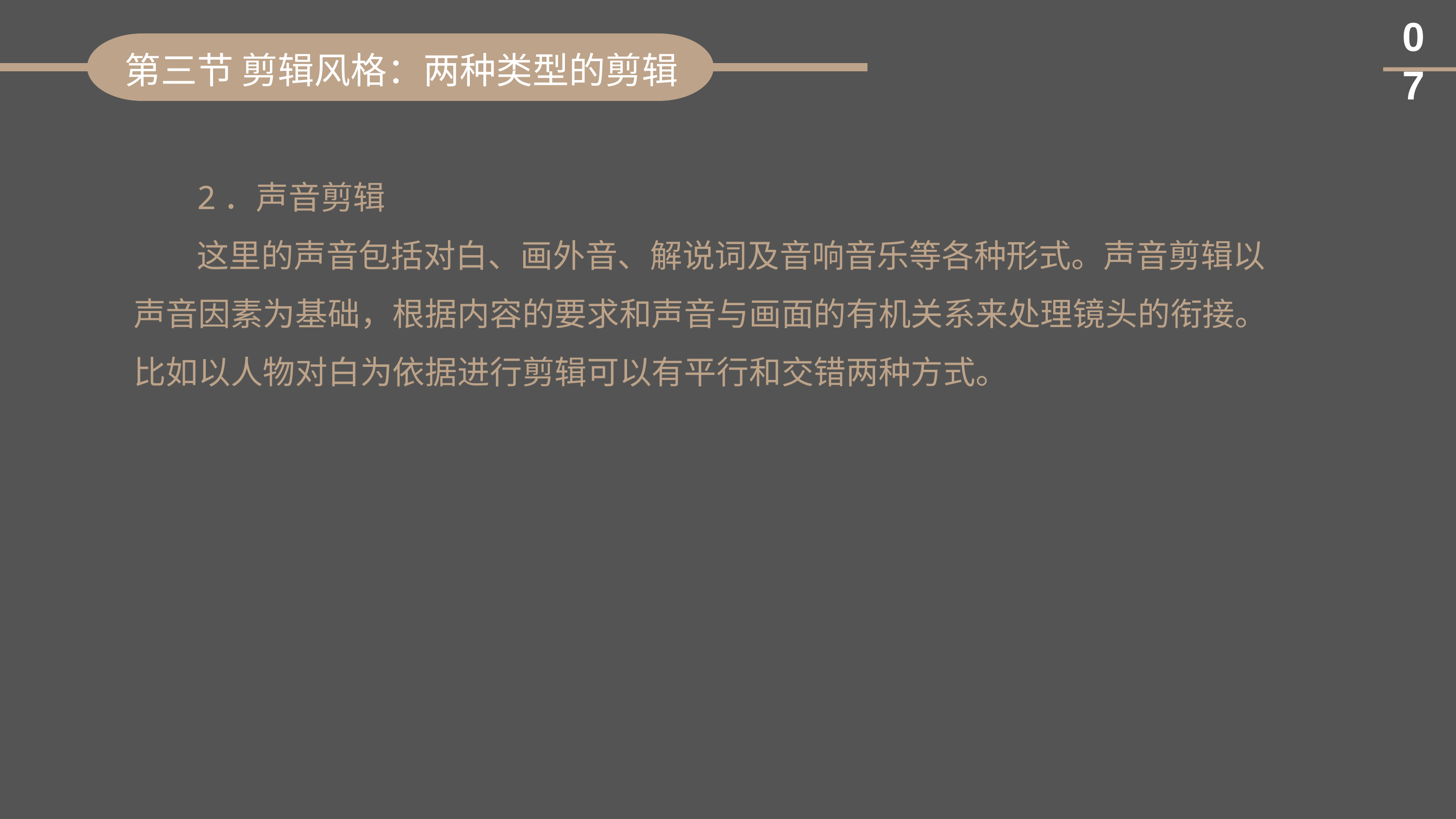

07

第三节 剪辑风格：两种类型的剪辑

2．声音剪辑
这里的声音包括对白、画外音、解说词及音响音乐等各种形式。声音剪辑以声音因素为基础，根据内容的要求和声音与画面的有机关系来处理镜头的衔接。比如以人物对白为依据进行剪辑可以有平行和交错两种方式。